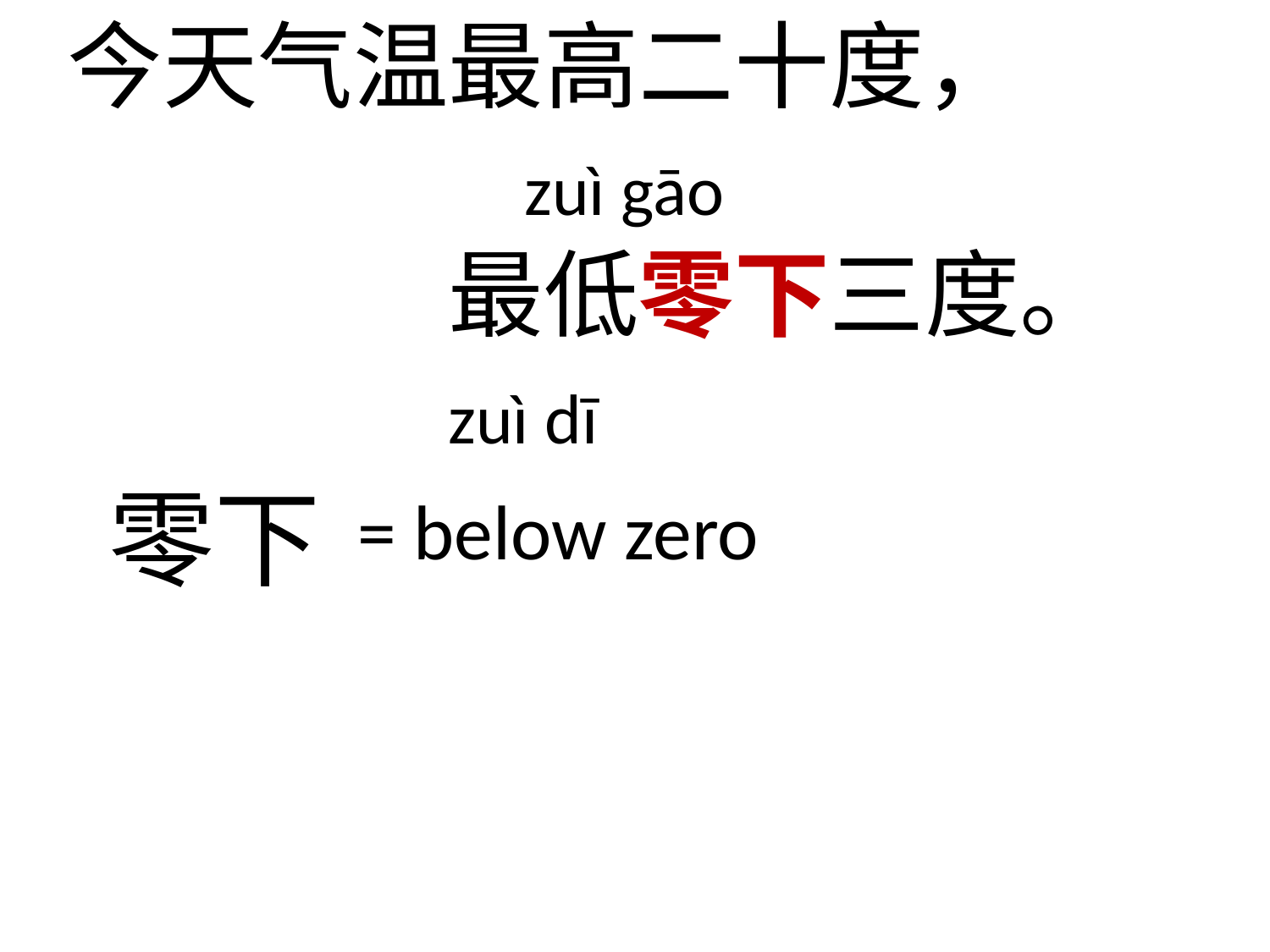

今天气温最高二十度，
        zuì gāo
			最低零下三度。
		 	zuì dī

零下
= below zero